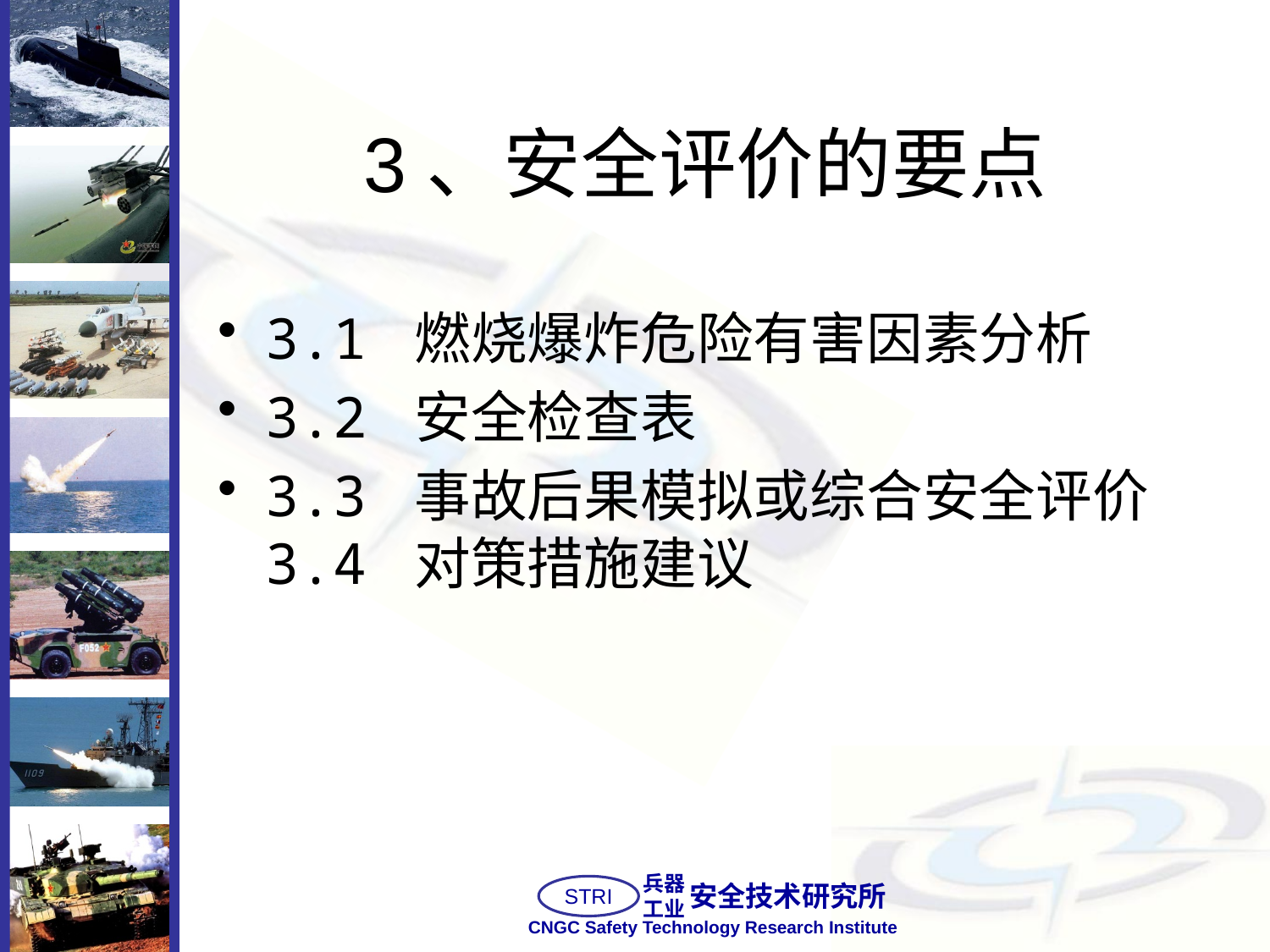

# 3、安全评价的要点
3.1 燃烧爆炸危险有害因素分析
3.2 安全检查表
3.3 事故后果模拟或综合安全评价3.4 对策措施建议